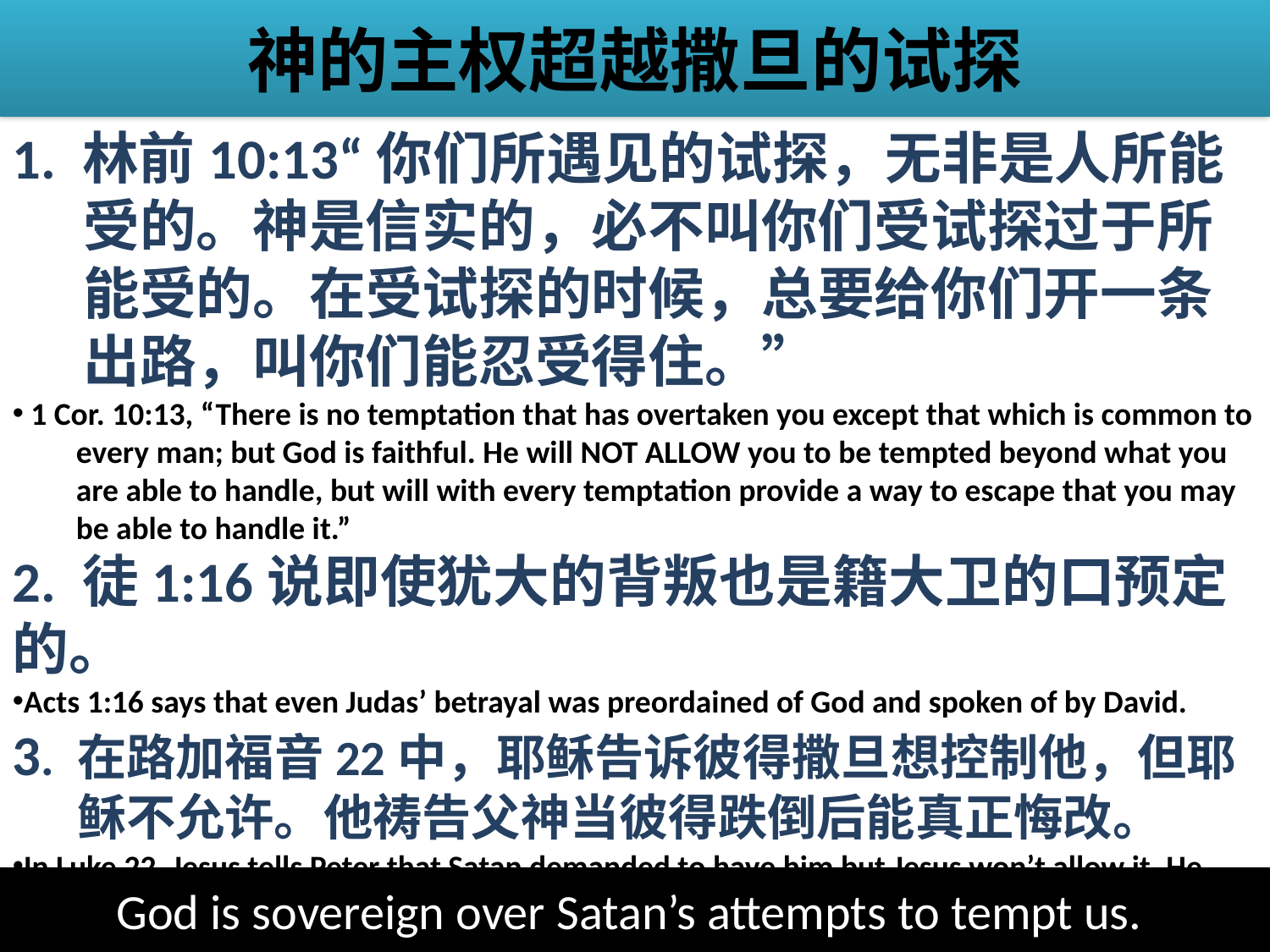

神的主权超越撒旦的试探
1. 林前10:13“你们所遇见的试探，无非是人所能受的。神是信实的，必不叫你们受试探过于所能受的。在受试探的时候，总要给你们开一条出路，叫你们能忍受得住。”
 1 Cor. 10:13, “There is no temptation that has overtaken you except that which is common to every man; but God is faithful. He will NOT ALLOW you to be tempted beyond what you are able to handle, but will with every temptation provide a way to escape that you may be able to handle it.”
2. 徒1:16说即使犹大的背叛也是籍大卫的口预定的。
Acts 1:16 says that even Judas’ betrayal was preordained of God and spoken of by David.
3. 在路加福音22中，耶稣告诉彼得撒旦想控制他，但耶稣不允许。他祷告父神当彼得跌倒后能真正悔改。
In Luke 22, Jesus tells Peter that Satan demanded to have him but Jesus won’t allow it. He prayed to the Father and Peter will indeed repent when he falls.
God is sovereign over Satan’s attempts to tempt us.